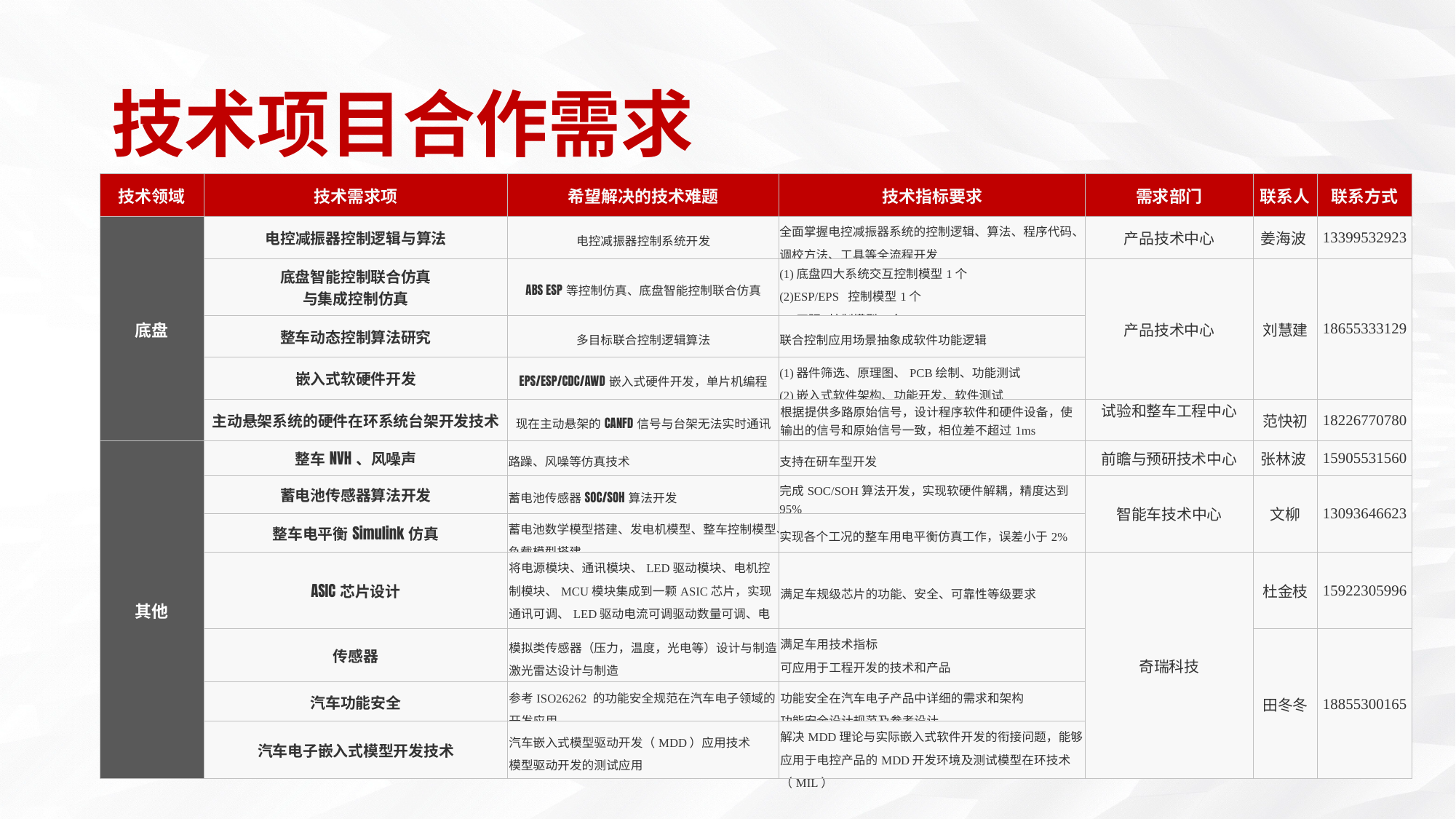

技术项目合作需求
| 技术领域 | 技术需求项 | 希望解决的技术难题 | 技术指标要求 | 需求部门 | 联系人 | 联系方式 |
| --- | --- | --- | --- | --- | --- | --- |
| 底盘 | 电控减振器控制逻辑与算法 | 电控减振器控制系统开发 | 全面掌握电控减振器系统的控制逻辑、算法、程序代码、调校方法、工具等全流程开发 | 产品技术中心 | 姜海波 | 13399532923 |
|  | 底盘智能控制联合仿真 与集成控制仿真 | ABS ESP等控制仿真、底盘智能控制联合仿真 | (1)底盘四大系统交互控制模型1个 (2)ESP/EPS 控制模型1个 (3)四驱 控制模型1个 | 产品技术中心 | 刘慧建 | 18655333129 |
|  | 整车动态控制算法研究 | 多目标联合控制逻辑算法 | 联合控制应用场景抽象成软件功能逻辑 |  |  |  |
|  | 嵌入式软硬件开发 | EPS/ESP/CDC/AWD嵌入式硬件开发，单片机编程 | (1)器件筛选、原理图、PCB绘制、功能测试 (2)嵌入式软件架构、功能开发、软件测试 |  |  |  |
|  | 主动悬架系统的硬件在环系统台架开发技术 | 现在主动悬架的CANFD信号与台架无法实时通讯 | 根据提供多路原始信号，设计程序软件和硬件设备，使输出的信号和原始信号一致，相位差不超过1ms | 试验和整车工程中心 | 范快初 | 18226770780 |
| 其他 | 整车NVH、风噪声 | 路躁、风噪等仿真技术 | 支持在研车型开发 | 前瞻与预研技术中心 | 张林波 | 15905531560 |
|  | 蓄电池传感器算法开发 | 蓄电池传感器SOC/SOH算法开发 | 完成SOC/SOH算法开发，实现软硬件解耦，精度达到95% | 智能车技术中心 | 文柳 | 13093646623 |
|  | 整车电平衡Simulink仿真 | 蓄电池数学模型搭建、发电机模型、整车控制模型、负载模型搭建 | 实现各个工况的整车用电平衡仿真工作，误差小于2% |  |  |  |
|  | ASIC芯片设计 | 将电源模块、通讯模块、LED驱动模块、电机控制模块、MCU模块集成到一颗ASIC芯片，实现通讯可调、LED驱动电流可调驱动数量可调、电机控制功率可调等 | 满足车规级芯片的功能、安全、可靠性等级要求 | 奇瑞科技 | 杜金枝 | 15922305996 |
|  | 传感器 | 模拟类传感器（压力，温度，光电等）设计与制造 激光雷达设计与制造 | 满足车用技术指标 可应用于工程开发的技术和产品 |  | 田冬冬 | 18855300165 |
|  | 汽车功能安全 | 参考ISO26262 的功能安全规范在汽车电子领域的开发应用 | 功能安全在汽车电子产品中详细的需求和架构 功能安全设计规范及参考设计 |  |  |  |
|  | 汽车电子嵌入式模型开发技术 | 汽车嵌入式模型驱动开发（MDD）应用技术 模型驱动开发的测试应用 | 解决MDD理论与实际嵌入式软件开发的衔接问题，能够应用于电控产品的MDD开发环境及测试模型在环技术（MIL） |  |  |  |